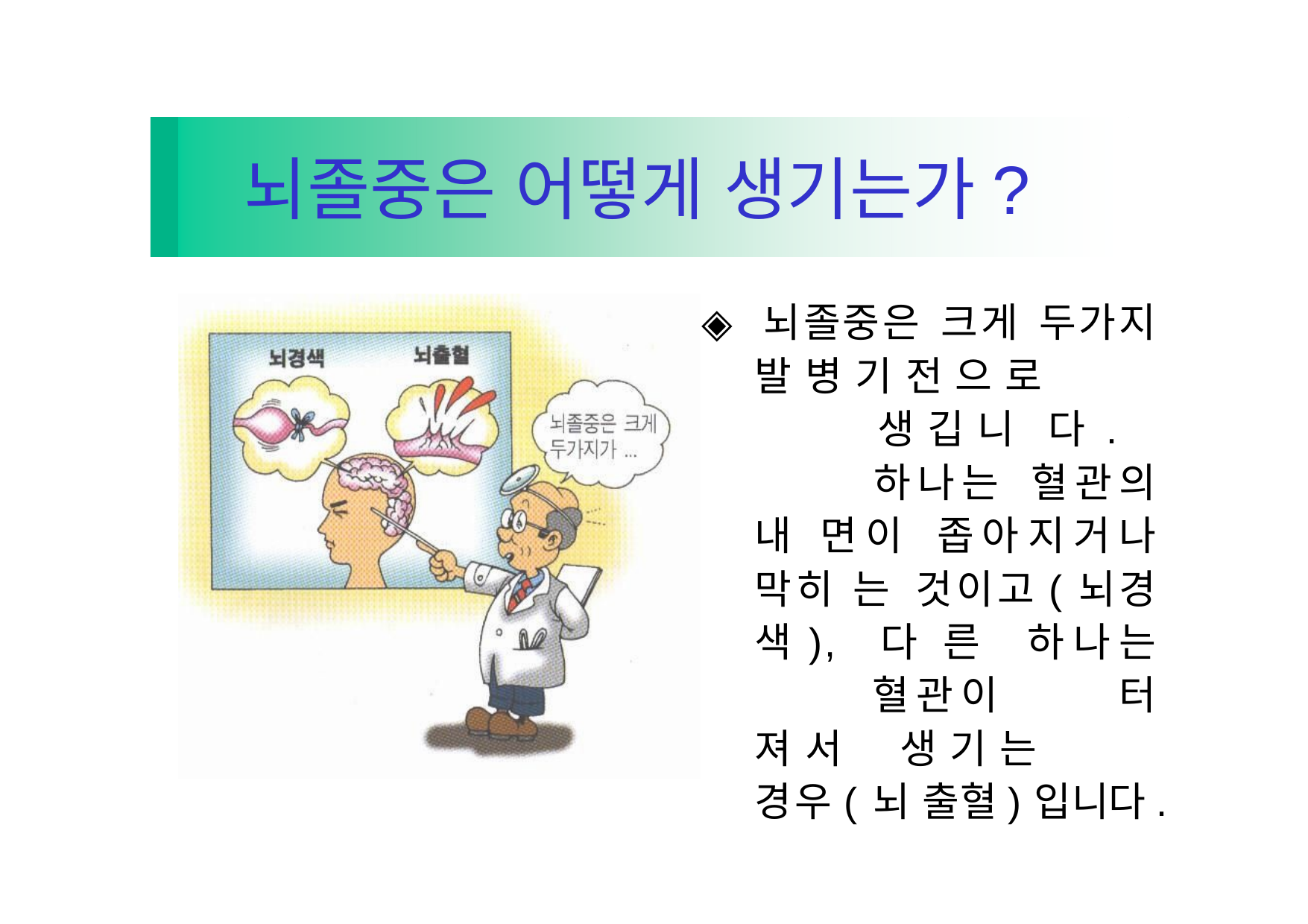

# 뇌졸중은 어떻게 생기는가?
◈ 뇌졸중은 크게 두가지 발병기전으로		생깁니 다.		하나는 혈관의 내 면이 좁아지거나 막히 는 것이고(뇌경색), 다 른	하나는	혈관이	터 져서	생기는	경우(뇌 출혈)입니다.